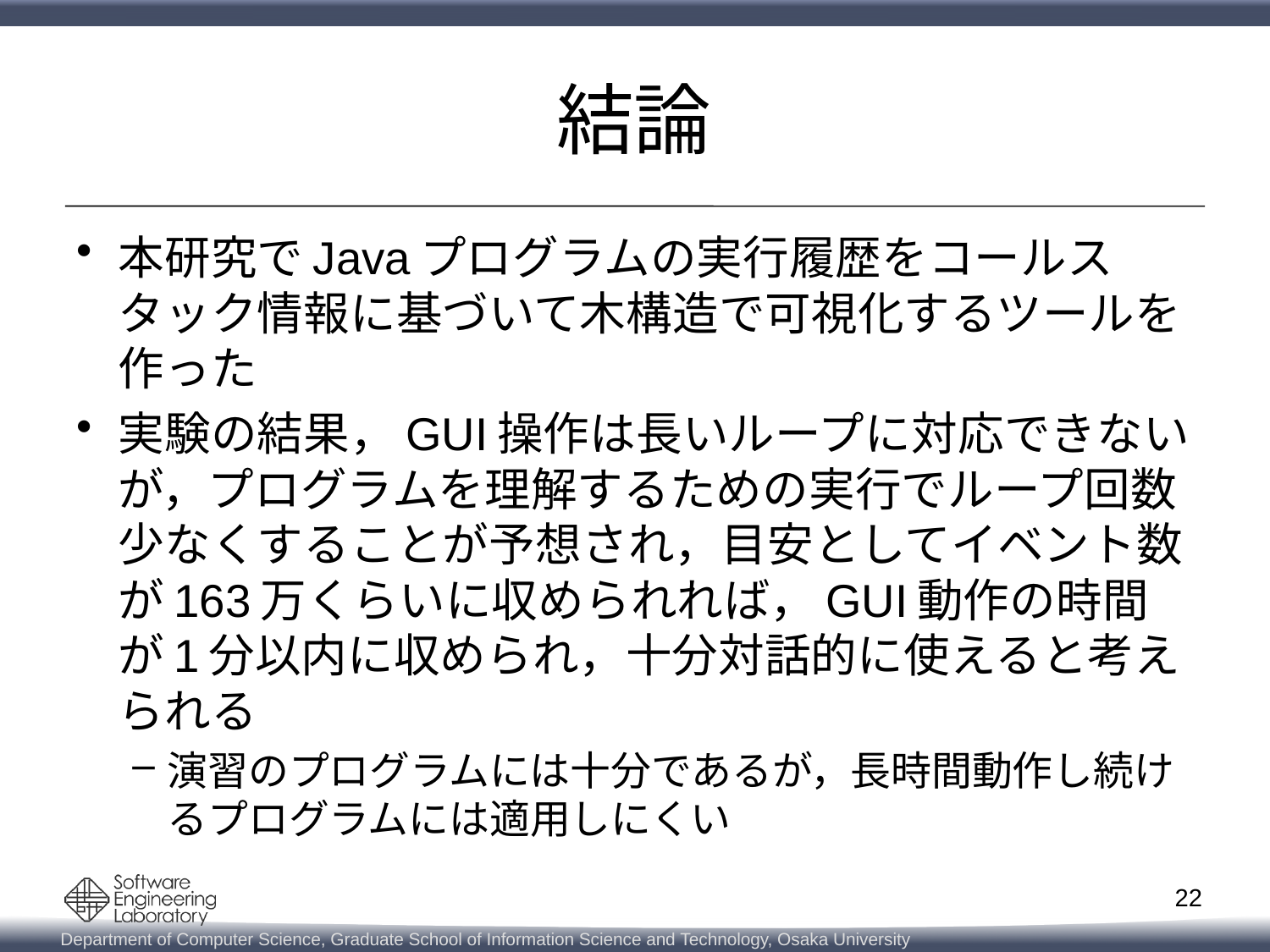

# 結論
本研究でJavaプログラムの実行履歴をコールスタック情報に基づいて木構造で可視化するツールを作った
実験の結果，GUI操作は長いループに対応できないが，プログラムを理解するための実行でループ回数少なくすることが予想され，目安としてイベント数が163万くらいに収められれば，GUI動作の時間が1分以内に収められ，十分対話的に使えると考えられる
演習のプログラムには十分であるが，長時間動作し続けるプログラムには適用しにくい

22